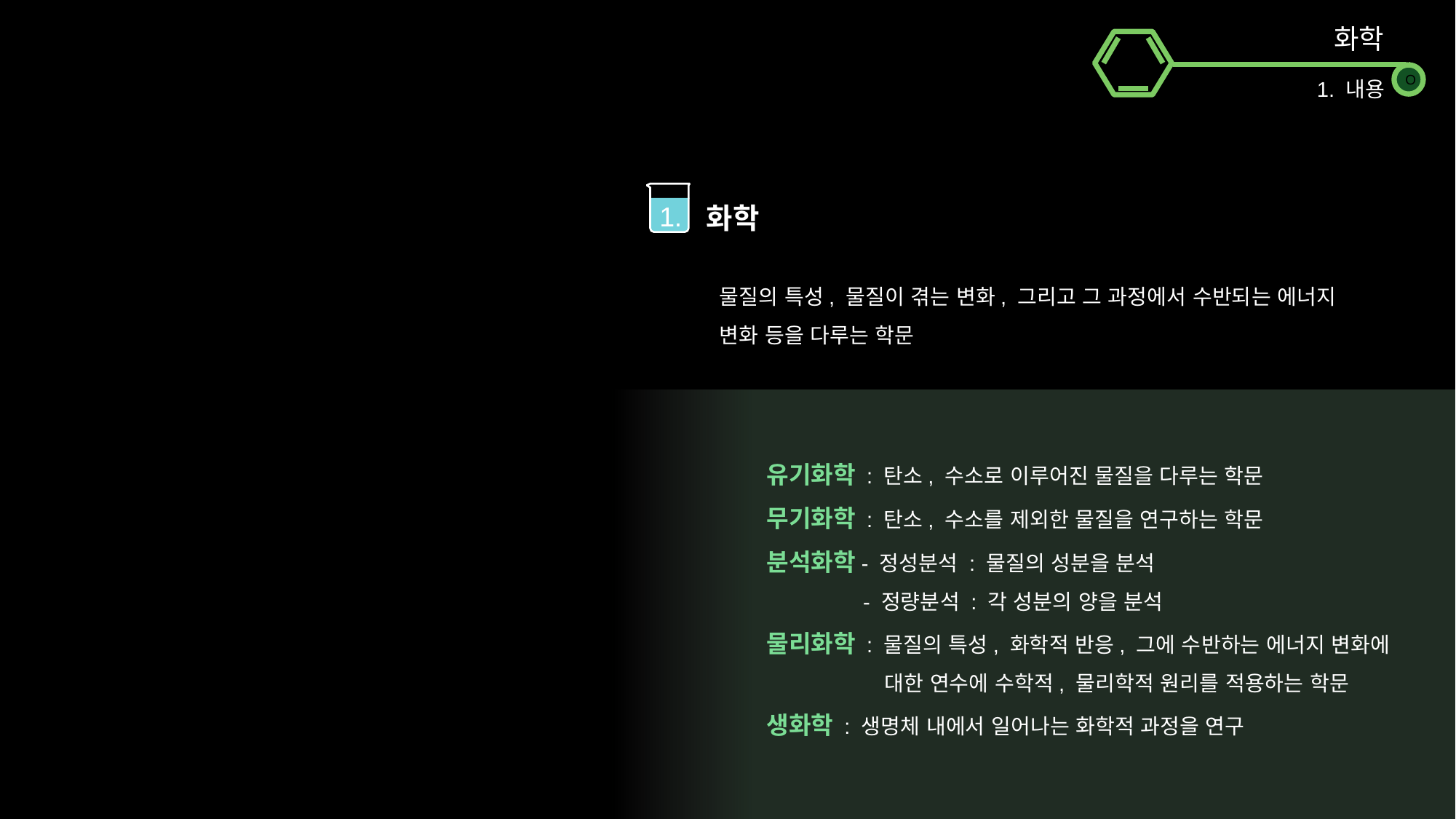

화학

N
 O
1. 내용

1.
화학
물질의 특성, 물질이 겪는 변화, 그리고 그 과정에서 수반되는 에너지 변화 등을 다루는 학문

유기화학 : 탄소, 수소로 이루어진 물질을 다루는 학문
무기화학 : 탄소, 수소를 제외한 물질을 연구하는 학문
분석화학- 정성분석 : 물질의 성분을 분석
- 정량분석 : 각 성분의 양을 분석
물리화학 : 물질의 특성, 화학적 반응, 그에 수반하는 에너지 변화에 대한 연수에 수학적, 물리학적 원리를 적용하는 학문
생화학 : 생명체 내에서 일어나는 화학적 과정을 연구